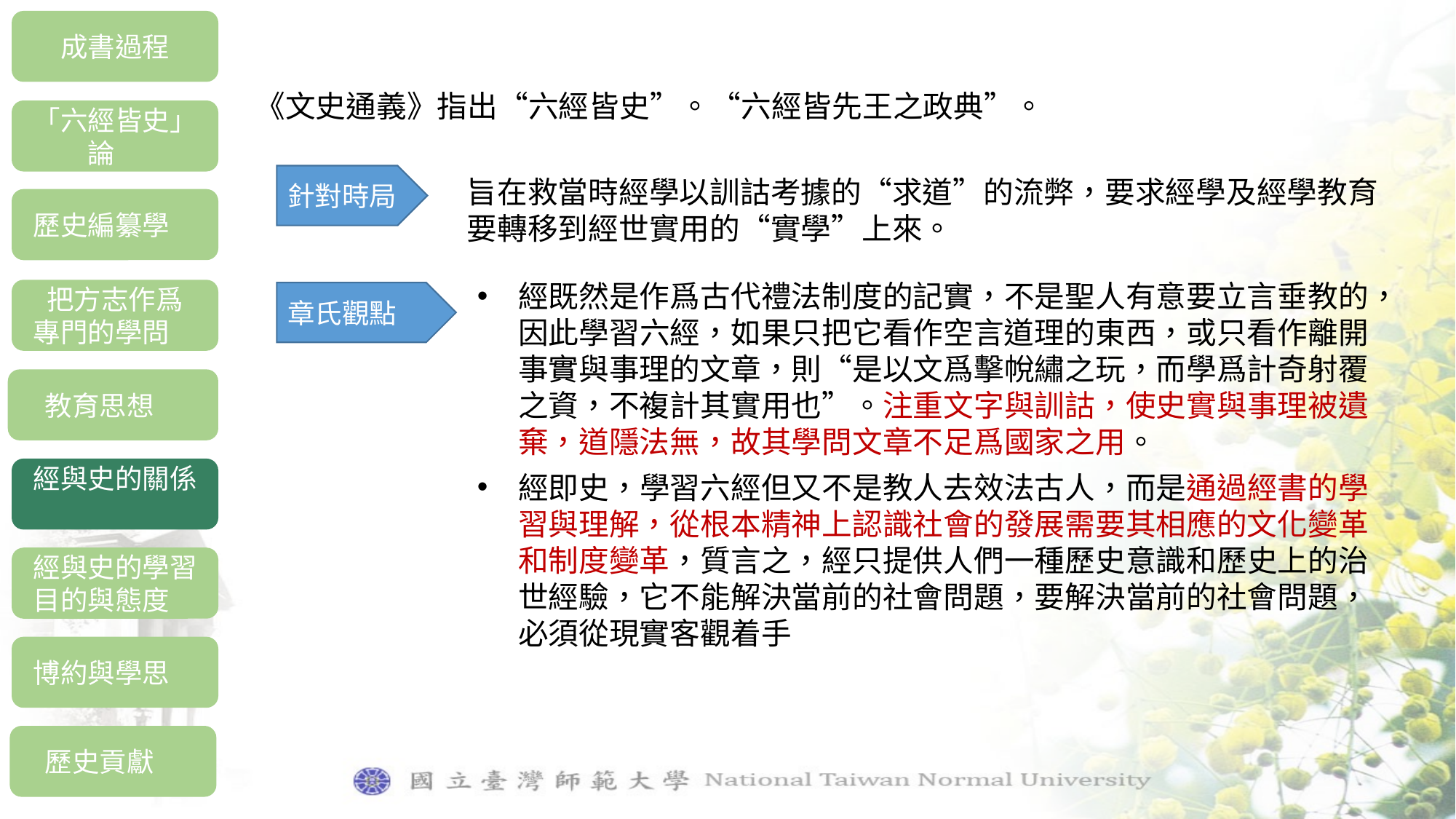

成書過程
「六經皆史」論
歷史編纂學
把方志作爲
專門的學問
教育思想
經與史的關係
經與史的學習目的與態度
博約與學思
歷史貢獻
《文史通義》指出“六經皆史”。“六經皆先王之政典”。
針對時局
旨在救當時經學以訓詁考據的“求道”的流弊，要求經學及經學教育要轉移到經世實用的“實學”上來。
經既然是作爲古代禮法制度的記實，不是聖人有意要立言垂教的，因此學習六經，如果只把它看作空言道理的東西，或只看作離開事實與事理的文章，則“是以文爲擊帨繡之玩，而學爲計奇射覆之資，不複計其實用也”。注重文字與訓詁，使史實與事理被遺棄，道隱法無，故其學問文章不足爲國家之用。
經即史，學習六經但又不是教人去效法古人，而是通過經書的學習與理解，從根本精神上認識社會的發展需要其相應的文化變革和制度變革，質言之，經只提供人們一種歷史意識和歷史上的治世經驗，它不能解決當前的社會問題，要解決當前的社會問題，必須從現實客觀着手
章氏觀點